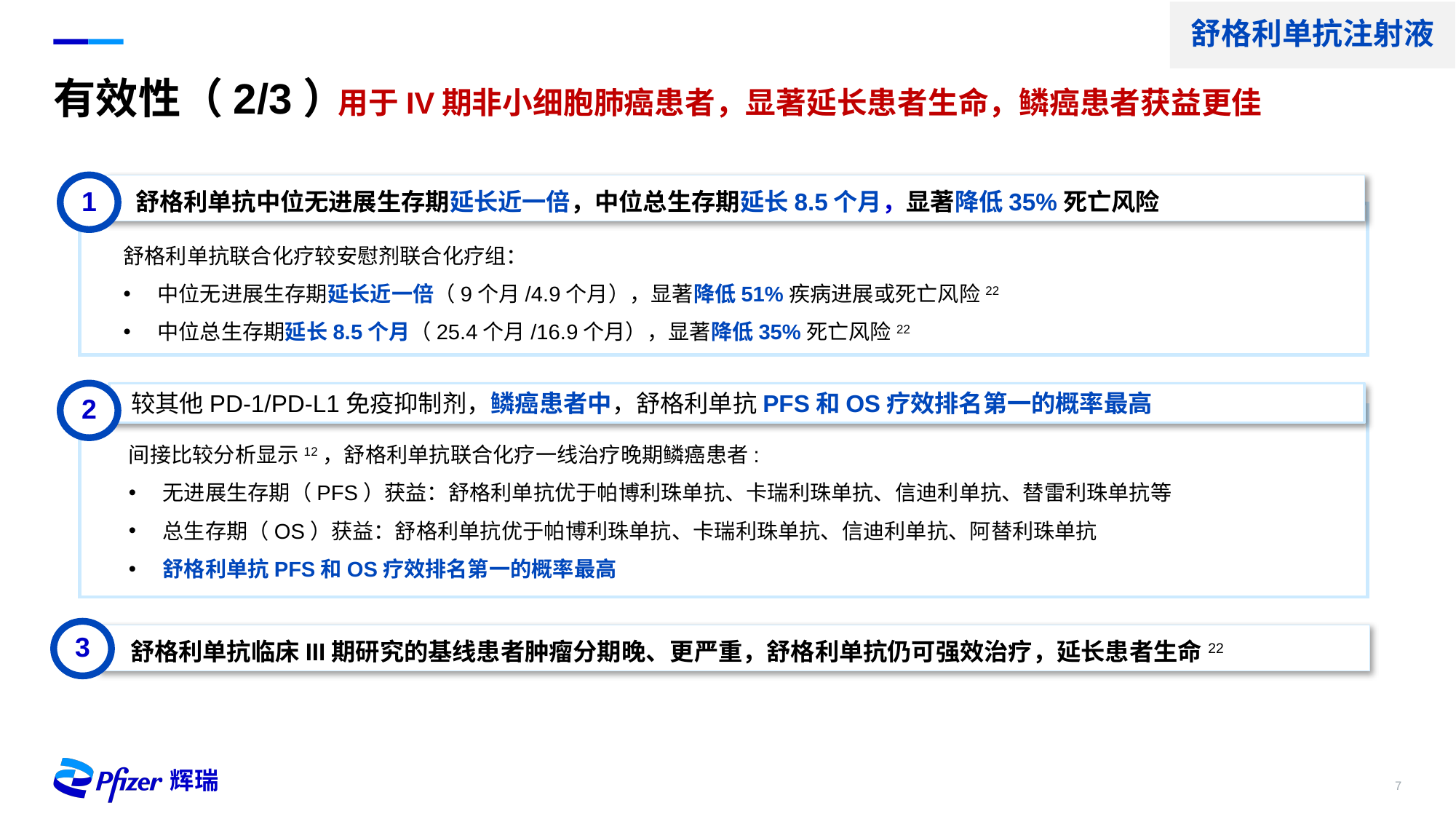

舒格利单抗注射液
有效性（2/3）
用于IV期非小细胞肺癌患者，显著延长患者生命，鳞癌患者获益更佳
1
舒格利单抗中位无进展生存期延长近一倍，中位总生存期延长8.5个月，显著降低35%死亡风险

舒格利单抗联合化疗较安慰剂联合化疗组：
中位无进展生存期延长近一倍（9个月/4.9个月），显著降低51%疾病进展或死亡风险22
中位总生存期延长8.5个月（25.4个月/16.9个月），显著降低35%死亡风险22
2
 较其他PD-1/PD-L1免疫抑制剂，鳞癌患者中，舒格利单抗PFS和OS疗效排名第一的概率最高

间接比较分析显示12，舒格利单抗联合化疗一线治疗晚期鳞癌患者:
无进展生存期（PFS）获益：舒格利单抗优于帕博利珠单抗、卡瑞利珠单抗、信迪利单抗、替雷利珠单抗等
总生存期（OS）获益：舒格利单抗优于帕博利珠单抗、卡瑞利珠单抗、信迪利单抗、阿替利珠单抗
舒格利单抗PFS和OS疗效排名第一的概率最高
3
舒格利单抗临床III期研究的基线患者肿瘤分期晚、更严重，舒格利单抗仍可强效治疗，延长患者生命22